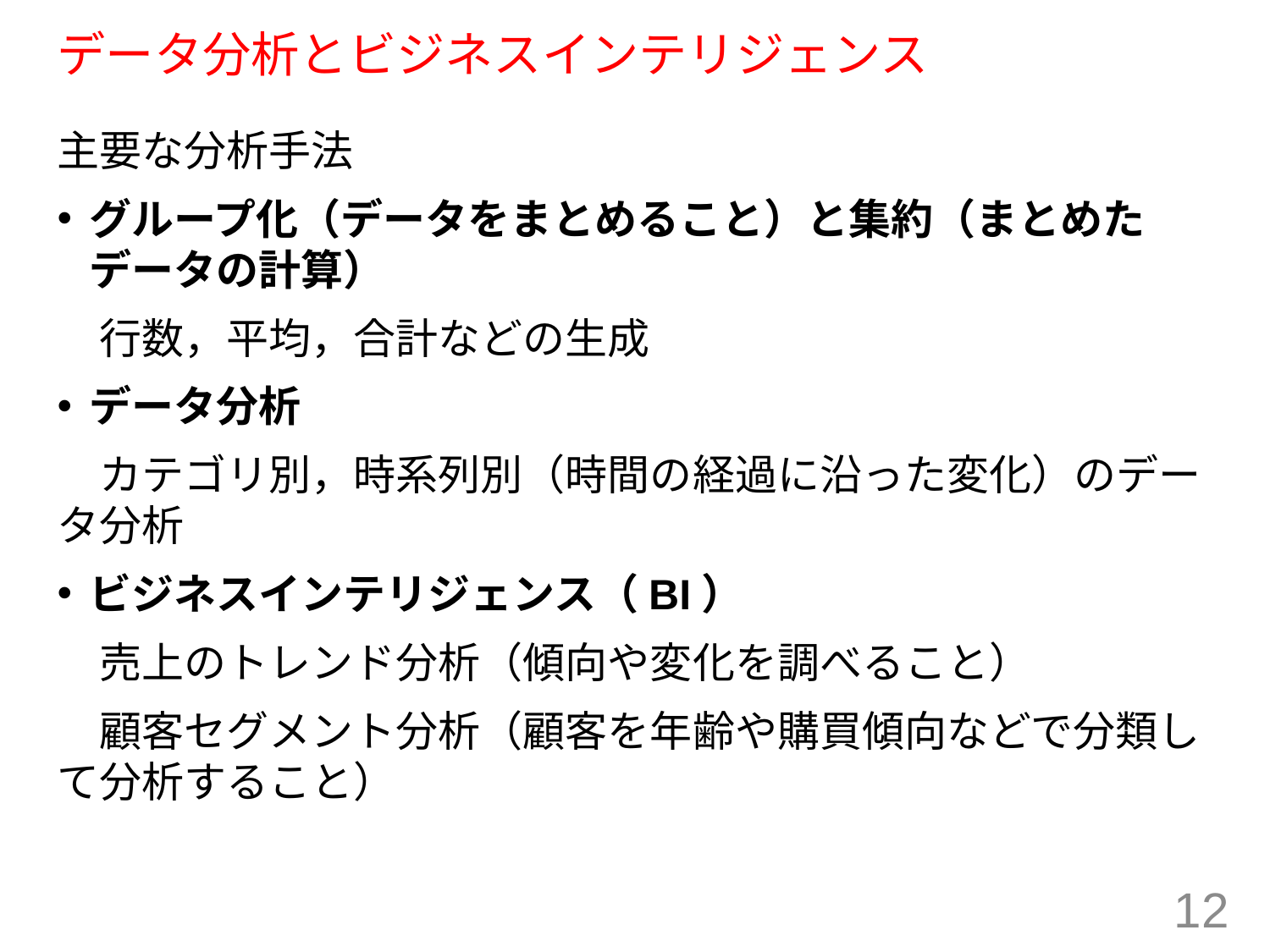

# データ分析とビジネスインテリジェンス
主要な分析手法
グループ化（データをまとめること）と集約（まとめたデータの計算）
　行数，平均，合計などの生成
データ分析
　カテゴリ別，時系列別（時間の経過に沿った変化）のデータ分析
ビジネスインテリジェンス（BI）
　売上のトレンド分析（傾向や変化を調べること）
　顧客セグメント分析（顧客を年齢や購買傾向などで分類して分析すること）
12